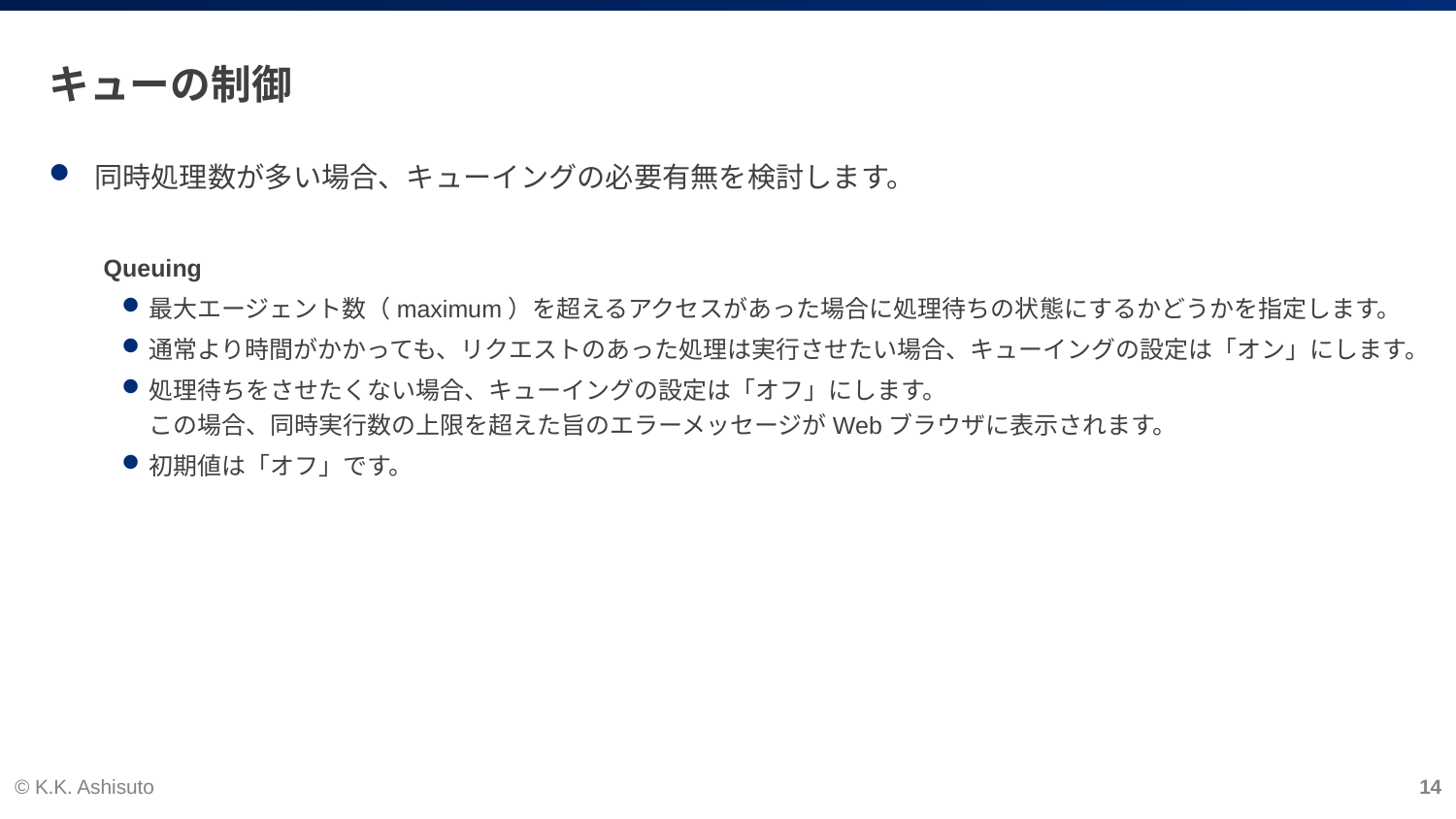

# キューの制御
同時処理数が多い場合、キューイングの必要有無を検討します。

Queuing
最大エージェント数（maximum）を超えるアクセスがあった場合に処理待ちの状態にするかどうかを指定します。
通常より時間がかかっても、リクエストのあった処理は実行させたい場合、キューイングの設定は「オン」にします。
処理待ちをさせたくない場合、キューイングの設定は「オフ」にします。
この場合、同時実行数の上限を超えた旨のエラーメッセージがWebブラウザに表示されます。
初期値は「オフ」です。

© K.K. Ashisuto
14